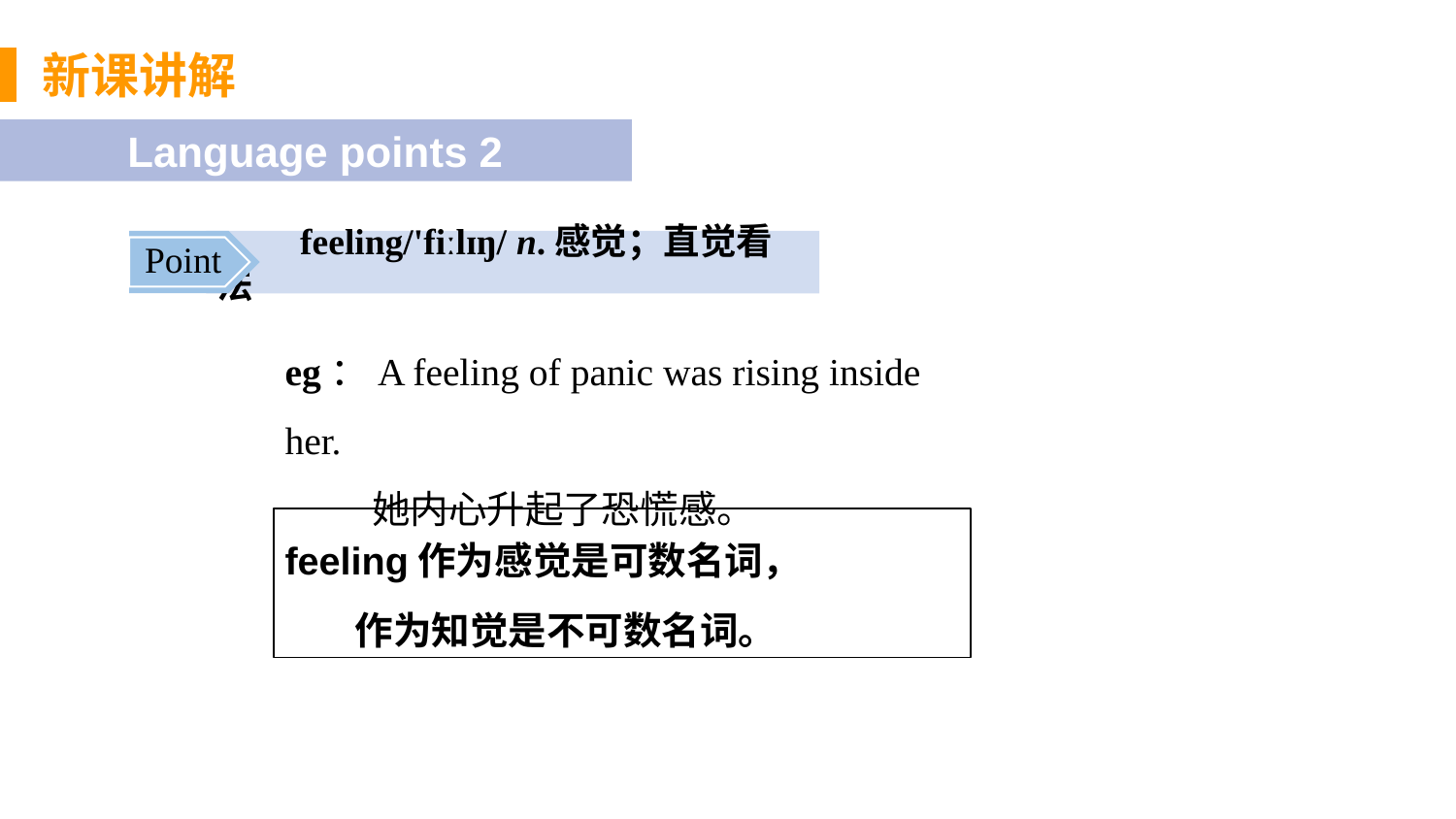

新课讲解

Language points 2

         feeling/'fiːlɪŋ/ n.感觉；直觉看法

Point

eg：A feeling of panic was rising inside her.
        她内心升起了恐慌感。
feeling作为感觉是可数名词，
       作为知觉是不可数名词。